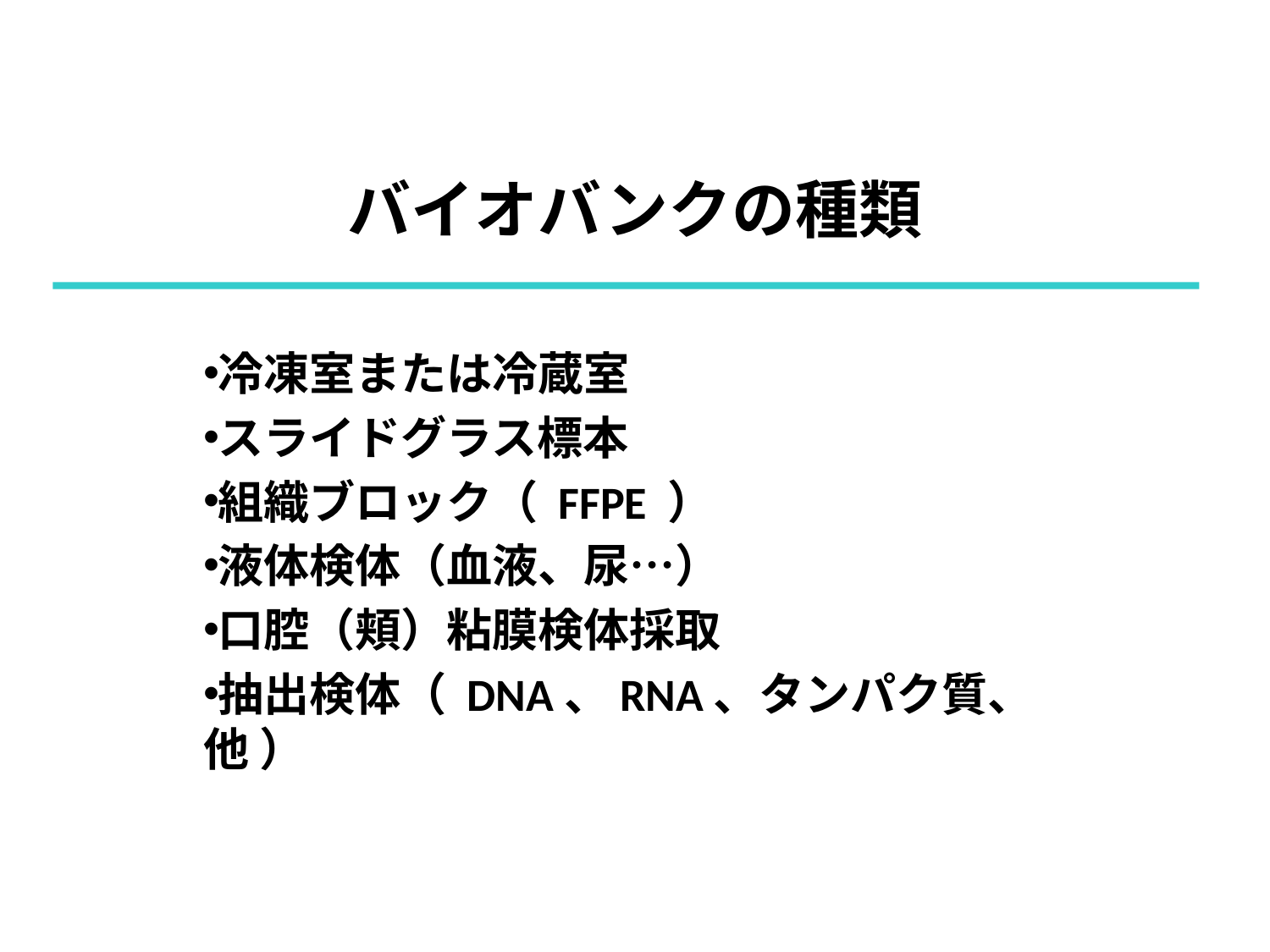

# バイオバンクの種類

冷凍室または冷蔵室
スライドグラス標本
組織ブロック（ FFPE ）
液体検体（血液、尿…）
口腔（頬）粘膜検体採取
抽出検体（ DNA、RNA、タンパク質、他 ）